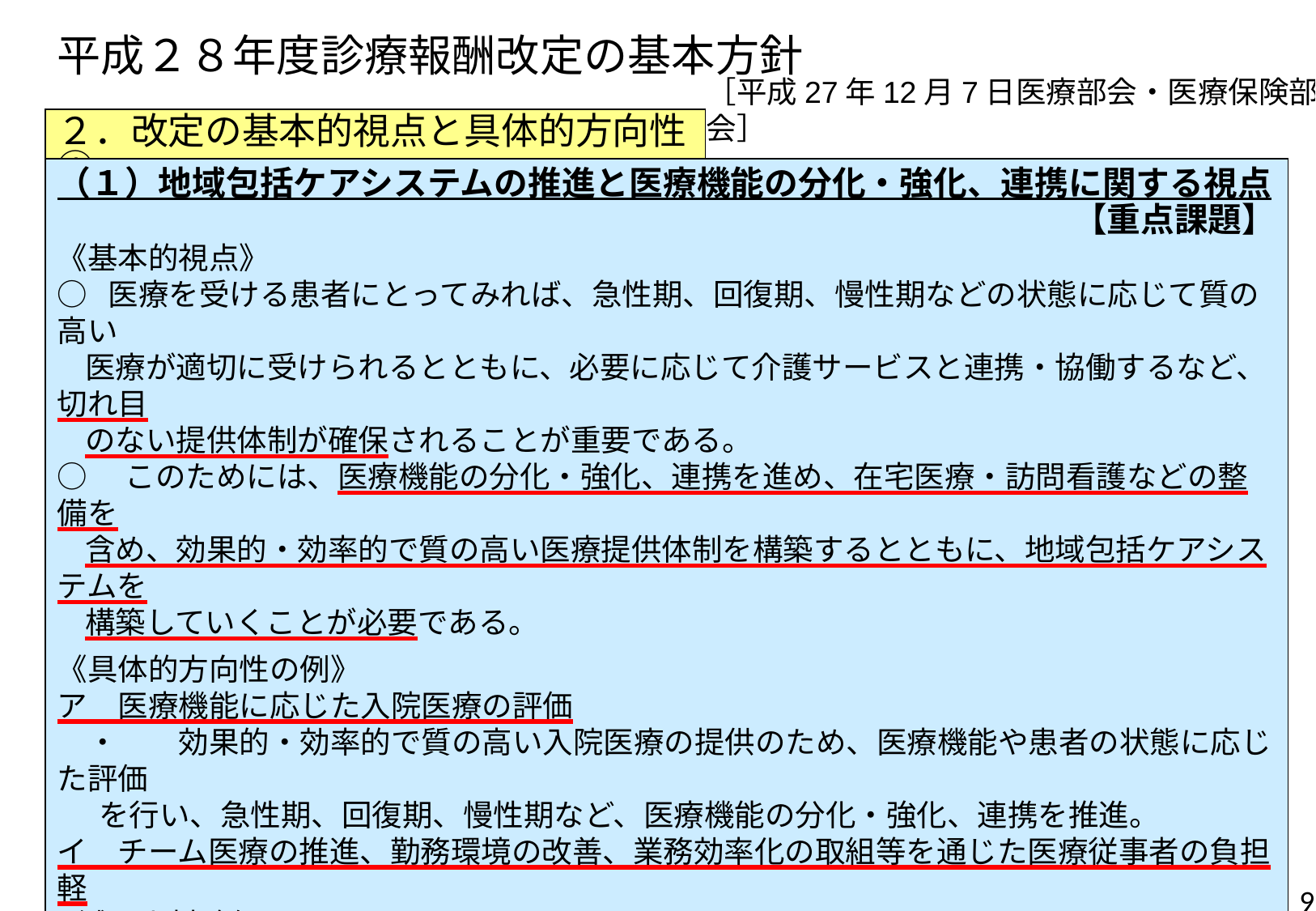

# 平成２８年度診療報酬改定の基本方針
［平成27年12月7日医療部会・医療保険部会］
２．改定の基本的視点と具体的方向性①
（１）地域包括ケアシステムの推進と医療機能の分化・強化、連携に関する視点
　　【重点課題】
《基本的視点》
○  医療を受ける患者にとってみれば、急性期、回復期、慢性期などの状態に応じて質の高い
   医療が適切に受けられるとともに、必要に応じて介護サービスと連携・協働するなど、切れ目
   のない提供体制が確保されることが重要である。
○　このためには、医療機能の分化・強化、連携を進め、在宅医療・訪問看護などの整備を
   含め、効果的・効率的で質の高い医療提供体制を構築するとともに、地域包括ケアシステムを
   構築していくことが必要である。
《具体的方向性の例》
ア　医療機能に応じた入院医療の評価
　・　　効果的・効率的で質の高い入院医療の提供のため、医療機能や患者の状態に応じた評価
     を行い、急性期、回復期、慢性期など、医療機能の分化・強化、連携を推進。
イ　チーム医療の推進、勤務環境の改善、業務効率化の取組等を通じた医療従事者の負担軽
  減・人材確保
　・    地域医療介護総合確保基金を活用した医療従事者の確保・養成等と併せて、多職種の
     活用によるチーム医療の評価、勤務環境の改善、業務効率化の取組等を進め、医療従事者
     の負担を軽減。
9